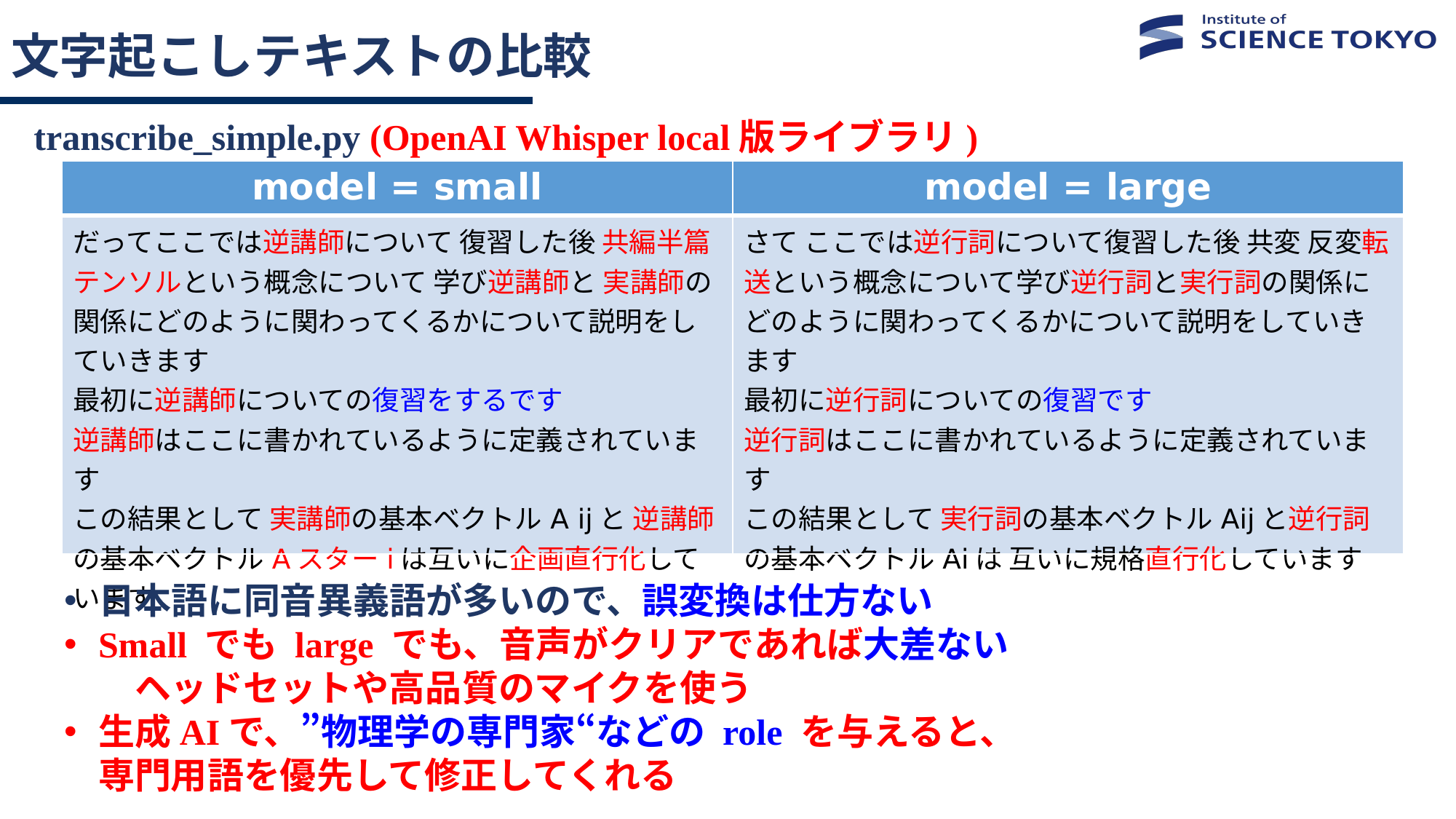

# 文字起こしテキストの比較
transcribe_simple.py (OpenAI Whisper local版ライブラリ)
| model = small | model = large |
| --- | --- |
| だってここでは逆講師について 復習した後 共編半篇テンソルという概念について 学び逆講師と 実講師の関係にどのように関わってくるかについて説明をしていきます 最初に逆講師についての復習をするです 逆講師はここに書かれているように定義されています この結果として 実講師の基本ベクトルA ijと 逆講師の基本ベクトルAスターiは互いに企画直行化しています | さて ここでは逆行詞について復習した後 共変 反変転送という概念について学び逆行詞と実行詞の関係にどのように関わってくるかについて説明をしていきます 最初に逆行詞についての復習です 逆行詞はここに書かれているように定義されています この結果として 実行詞の基本ベクトルAijと逆行詞の基本ベクトルAiは 互いに規格直行化しています |
日本語に同音異義語が多いので、誤変換は仕方ない
Small でも large でも、音声がクリアであれば大差ない
　ヘッドセットや高品質のマイクを使う
生成AIで、”物理学の専門家“などの role を与えると、
専門用語を優先して修正してくれる